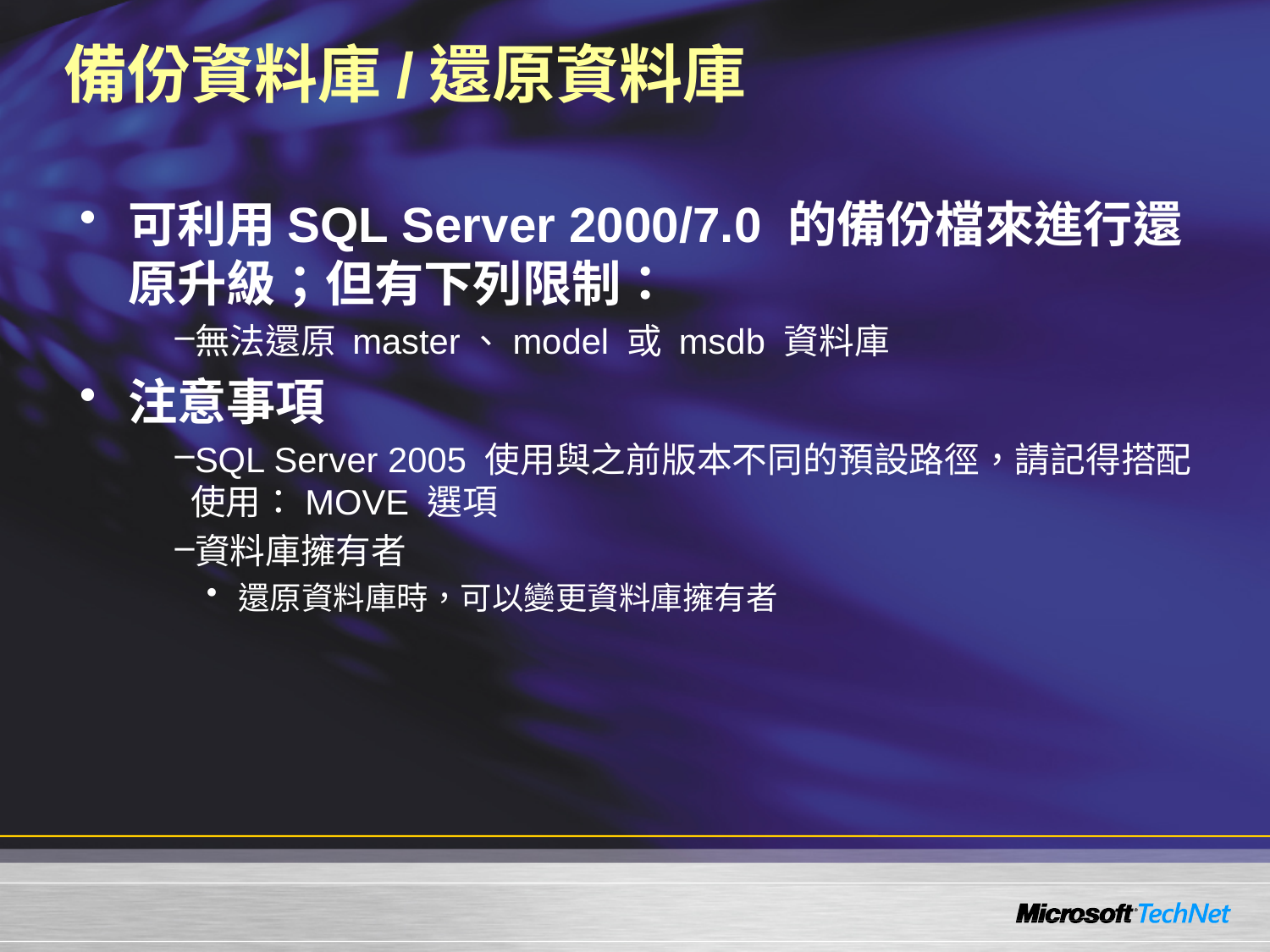

# 備份資料庫/還原資料庫
可利用SQL Server 2000/7.0 的備份檔來進行還原升級；但有下列限制：
無法還原 master、model 或 msdb 資料庫
注意事項
SQL Server 2005 使用與之前版本不同的預設路徑，請記得搭配使用：MOVE 選項
資料庫擁有者
還原資料庫時，可以變更資料庫擁有者